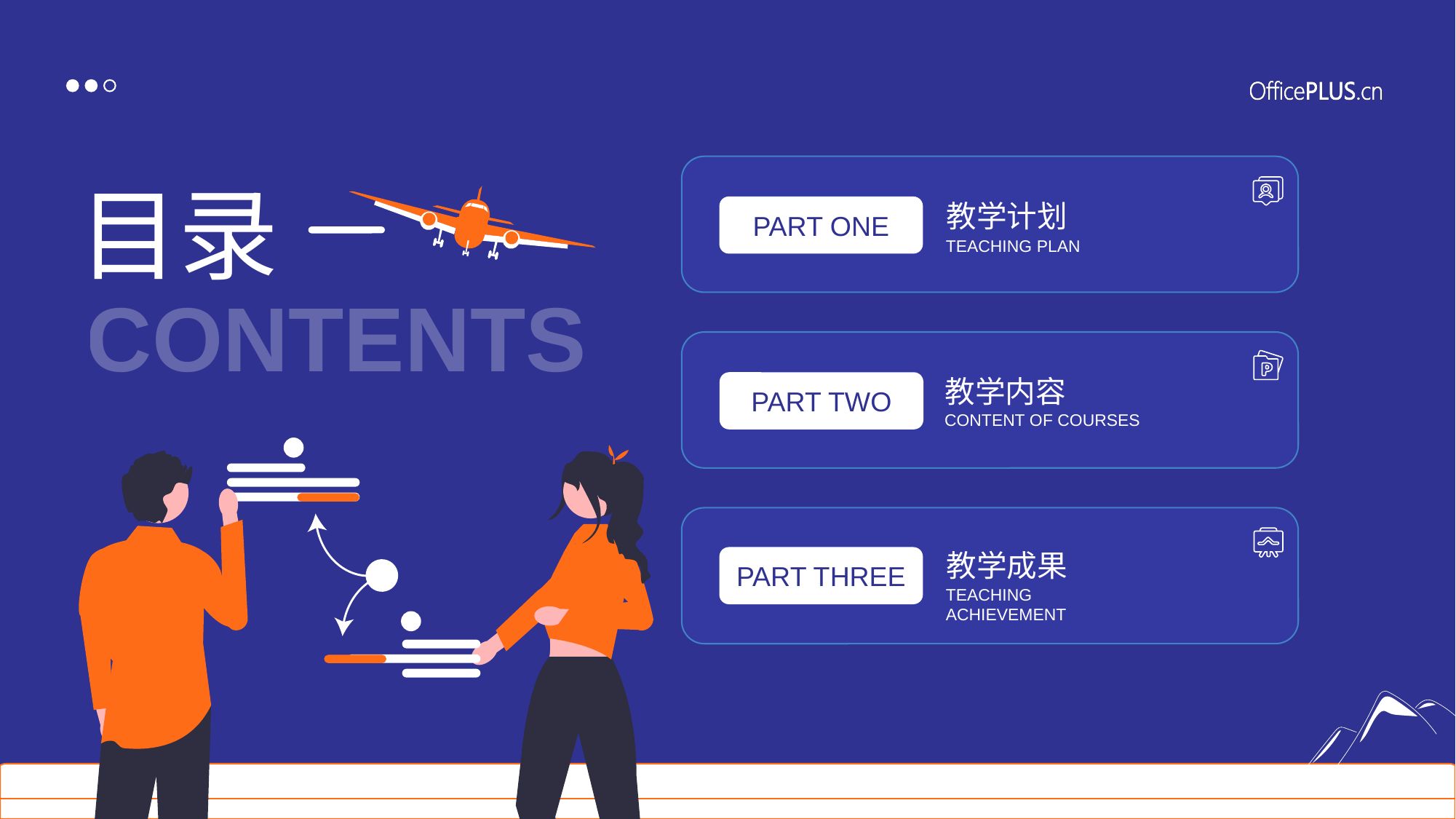

目录
教学计划

PART ONE

TEACHING PLAN
CONTENTS

教学内容

PART TWO
CONTENT OF COURSES

教学成果

PART THREE
TEACHING ACHIEVEMENT